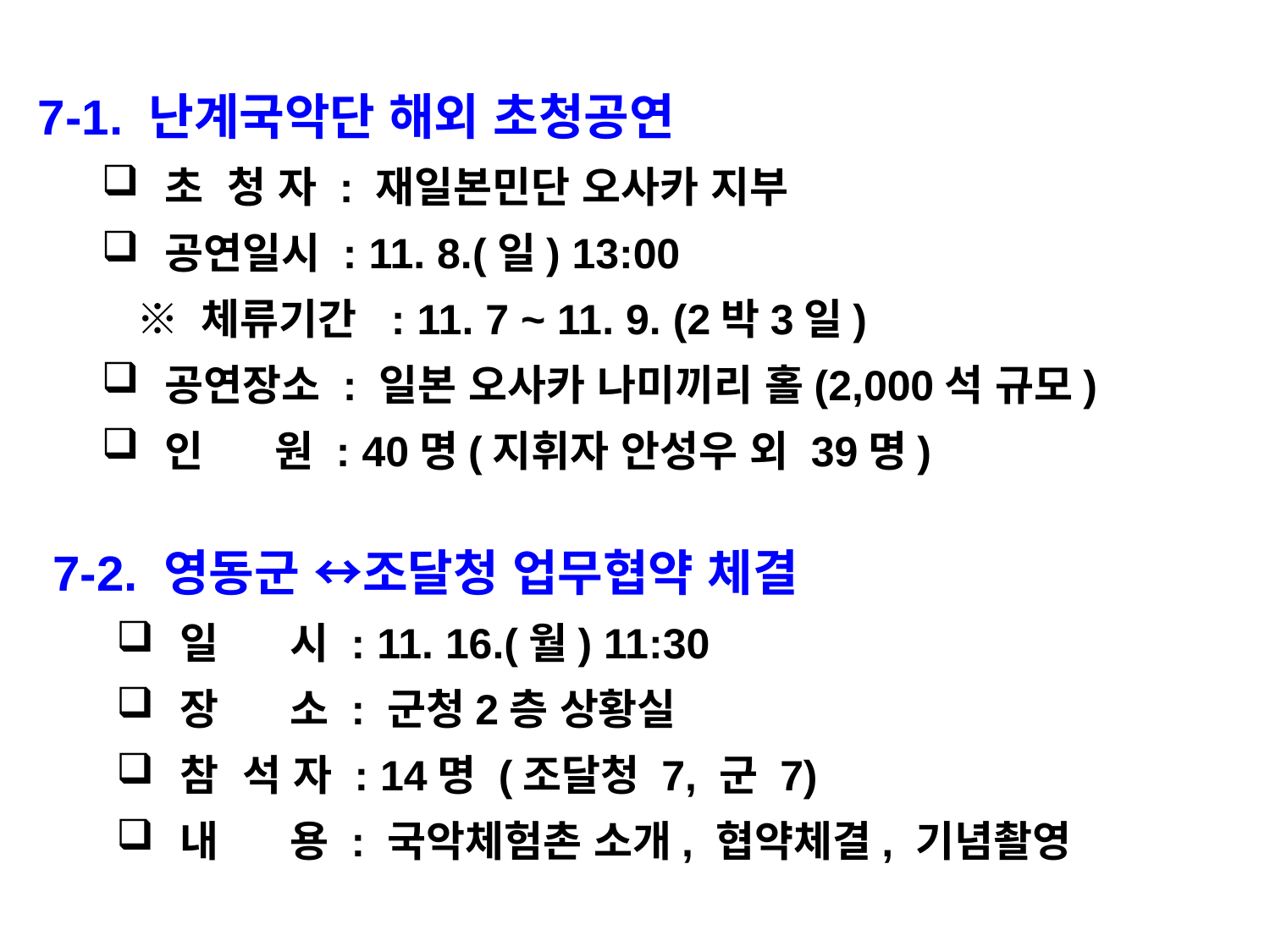

7-1. 난계국악단 해외 초청공연
초  청 자 : 재일본민단 오사카 지부
공연일시 : 11. 8.(일) 13:00
   ※ 체류기간  : 11. 7 ~ 11. 9. (2박3일)
공연장소 : 일본 오사카 나미끼리 홀(2,000석 규모)
인      원 : 40명(지휘자 안성우 외 39명)

7-2. 영동군 ↔조달청 업무협약 체결
일      시 : 11. 16.(월) 11:30
장      소 : 군청2층 상황실
참  석 자 : 14명 (조달청 7, 군 7)
내      용 : 국악체험촌 소개, 협약체결, 기념촬영